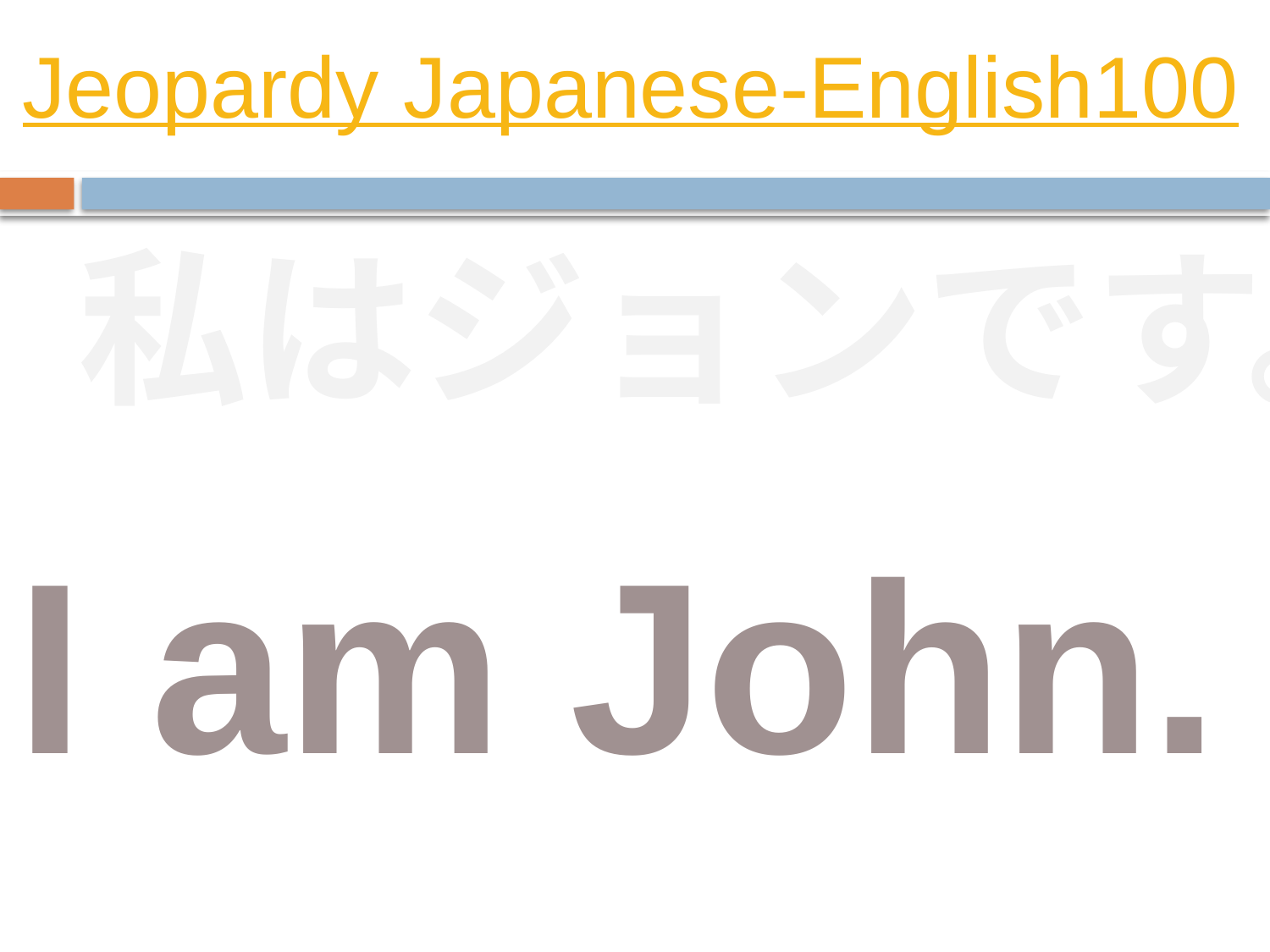

# Jeopardy Japanese-English100
私はジョンです。

I am John.